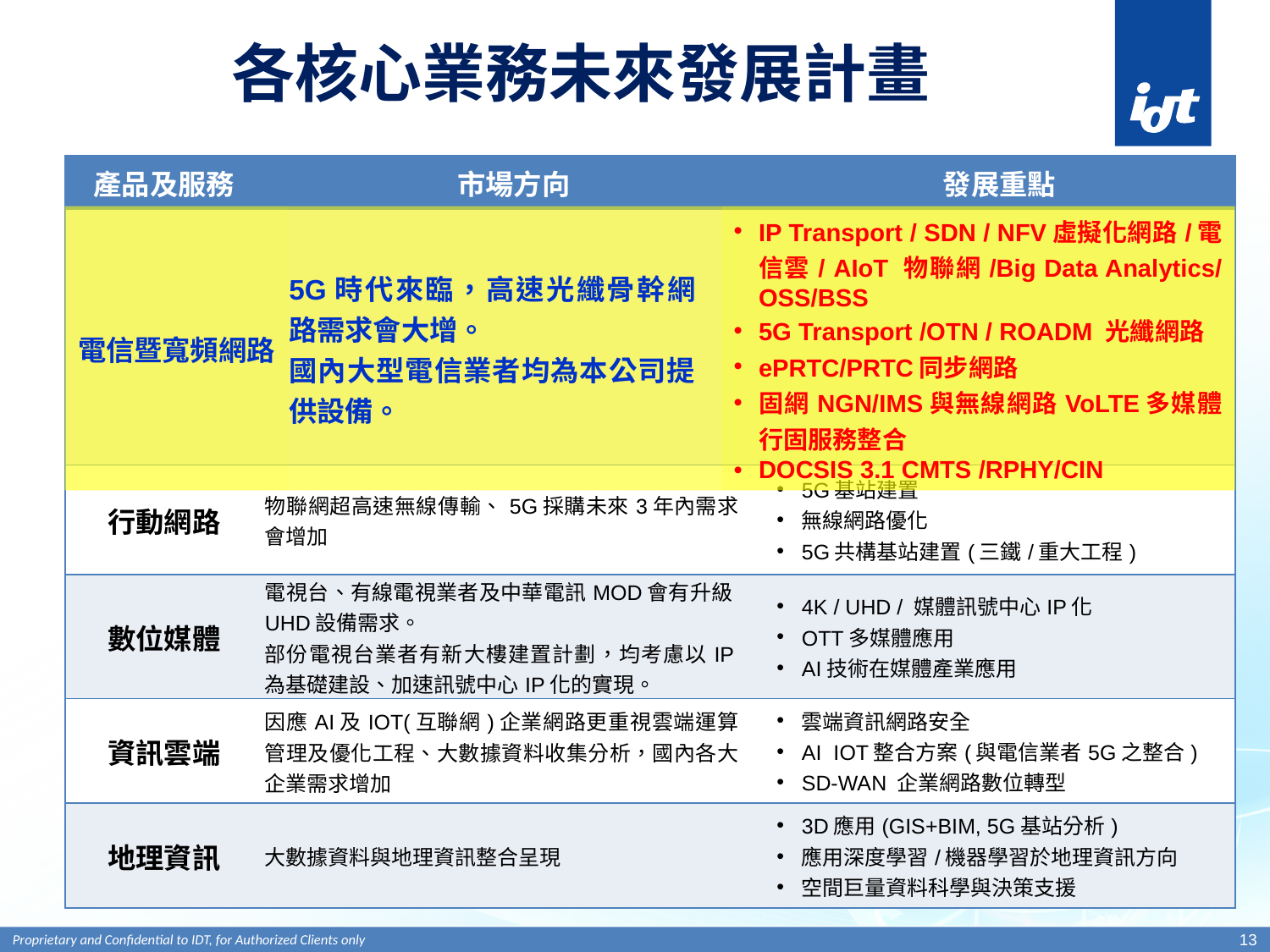

# 各核心業務未來發展計畫
| 產品及服務 | 市場方向 | 發展重點 |
| --- | --- | --- |
|  |  |  |
| 行動網路 | 物聯網超高速無線傳輸、5G採購未來3年內需求會增加 | 5G基站建置 無線網路優化 5G共構基站建置(三鐵/重大工程) |
| 數位媒體 | 電視台、有線電視業者及中華電訊MOD會有升級UHD設備需求。 部份電視台業者有新大樓建置計劃，均考慮以IP為基礎建設、加速訊號中心IP化的實現。 | 4K / UHD / 媒體訊號中心IP化 OTT多媒體應用 AI技術在媒體產業應用 |
| 資訊雲端 | 因應AI及IOT(互聯網)企業網路更重視雲端運算管理及優化工程、大數據資料收集分析，國內各大企業需求增加 | 雲端資訊網路安全 AI IOT整合方案(與電信業者5G之整合) SD-WAN 企業網路數位轉型 |
| 地理資訊 | 大數據資料與地理資訊整合呈現 | 3D應用(GIS+BIM, 5G基站分析) 應用深度學習/機器學習於地理資訊方向 空間巨量資料科學與決策支援 |
| 電信暨寬頻網路 | 5G時代來臨，高速光纖骨幹網路需求會大增。 國內大型電信業者均為本公司提供設備。 | IP Transport / SDN / NFV虛擬化網路/電信雲/ AIoT 物聯網/Big Data Analytics/ OSS/BSS 5G Transport /OTN / ROADM 光纖網路 ePRTC/PRTC同步網路 固網NGN/IMS與無線網路VoLTE多媒體行固服務整合 DOCSIS 3.1 CMTS /RPHY/CIN |
| --- | --- | --- |
13